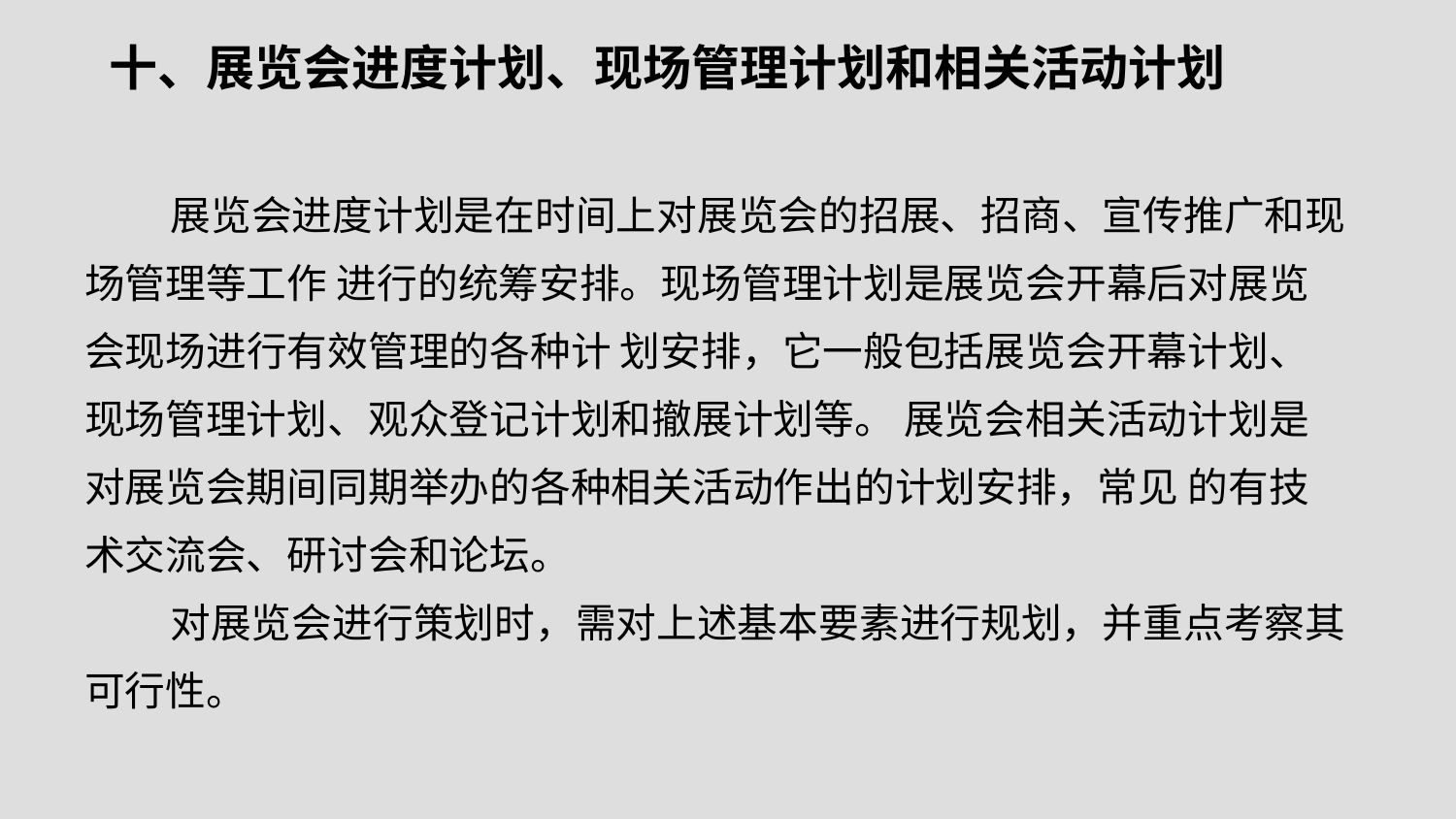

# 十、展览会进度计划、现场管理计划和相关活动计划
展览会进度计划是在时间上对展览会的招展、招商、宣传推广和现场管理等工作 进行的统筹安排。现场管理计划是展览会开幕后对展览会现场进行有效管理的各种计 划安排，它一般包括展览会开幕计划、现场管理计划、观众登记计划和撤展计划等。 展览会相关活动计划是对展览会期间同期举办的各种相关活动作出的计划安排，常见 的有技术交流会、研讨会和论坛。
对展览会进行策划时，需对上述基本要素进行规划，并重点考察其可行性。